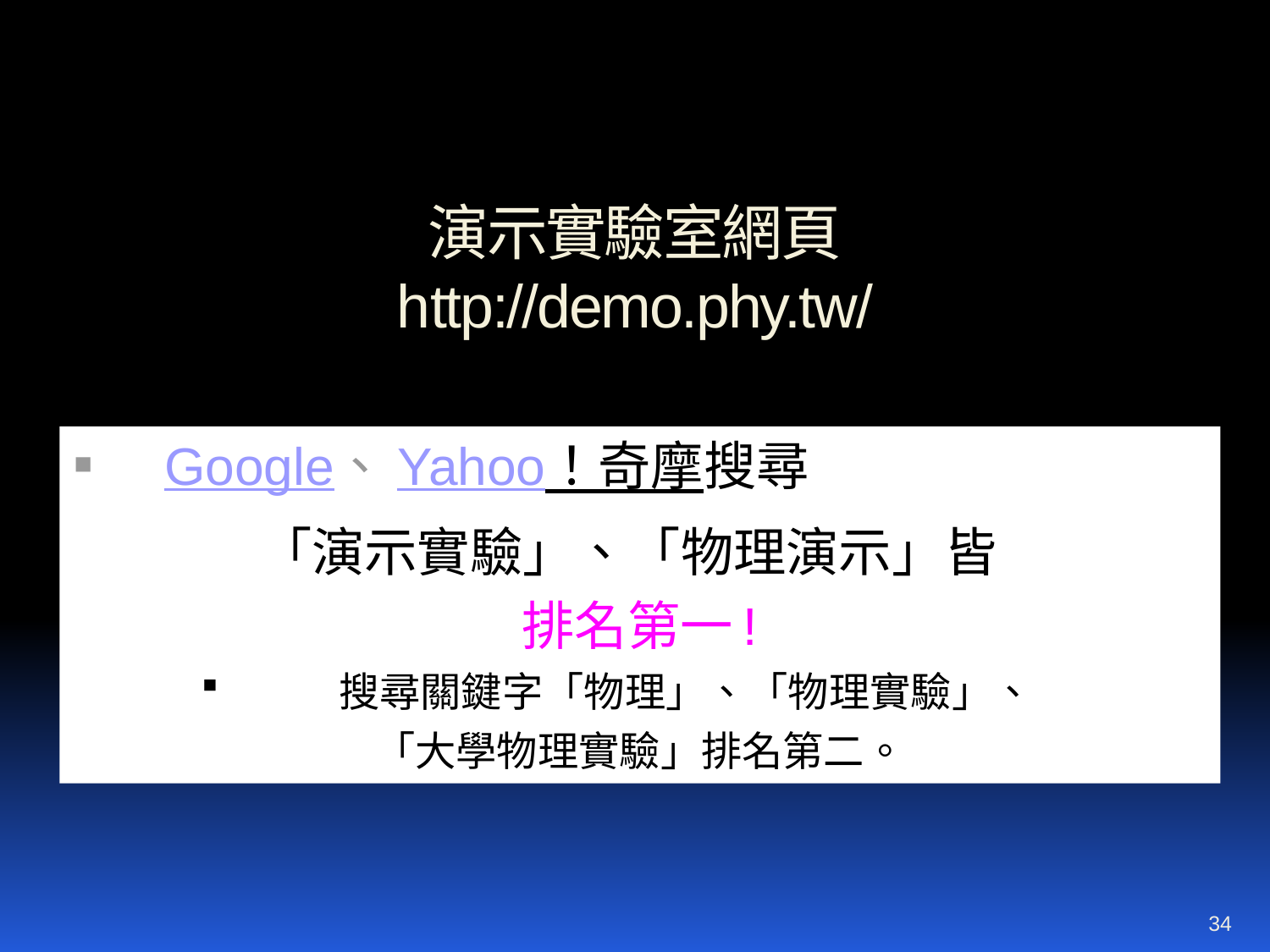

# 演示實驗室網頁 http://demo.phy.tw/
Google、Yahoo！奇摩搜尋
「演示實驗」、「物理演示」皆
排名第一!
搜尋關鍵字「物理」、「物理實驗」、
「大學物理實驗」排名第二。
34